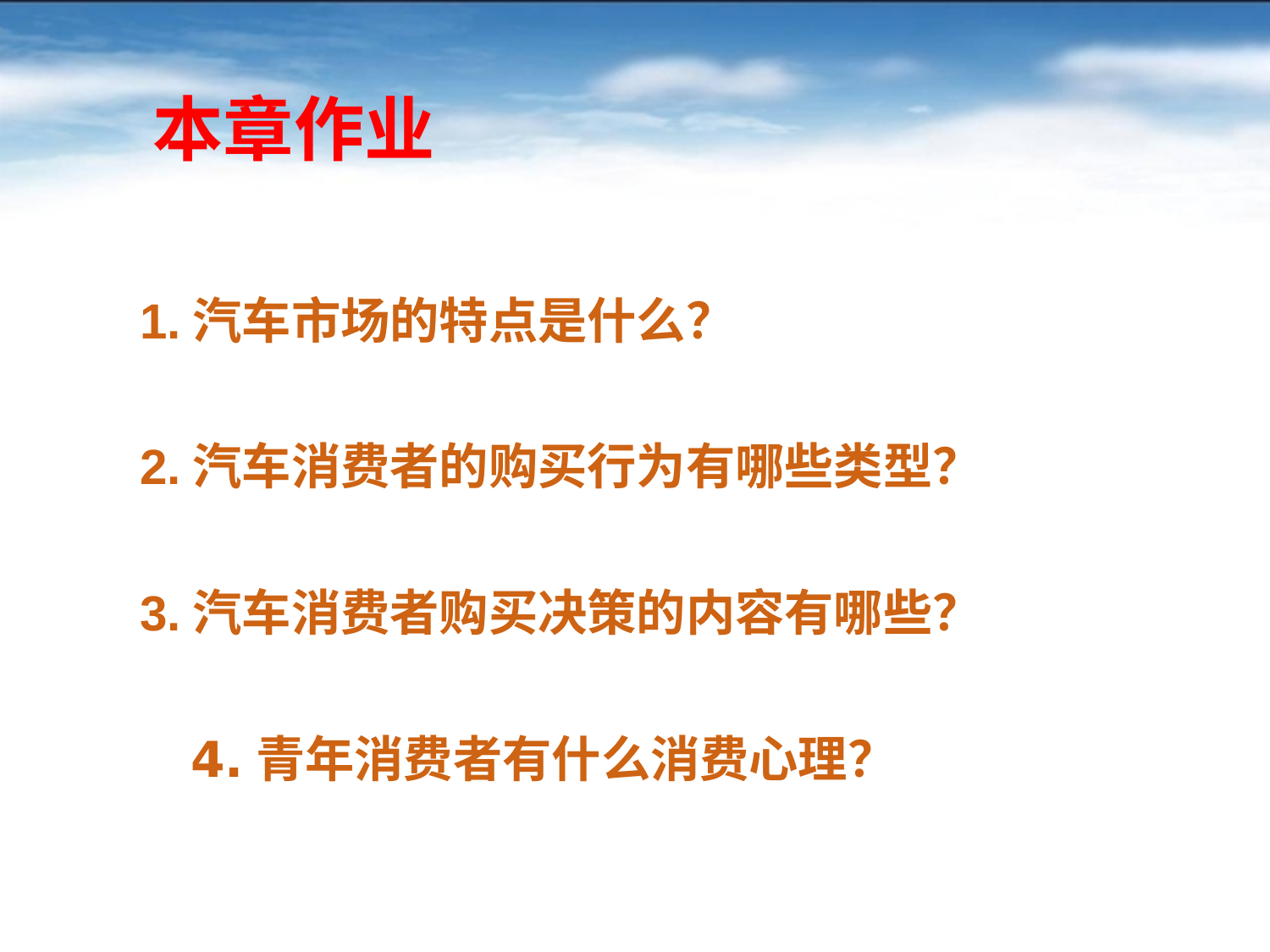

# 本章作业

     1.汽车市场的特点是什么？
     2.汽车消费者的购买行为有哪些类型？
     3.汽车消费者购买决策的内容有哪些？
       4.青年消费者有什么消费心理？